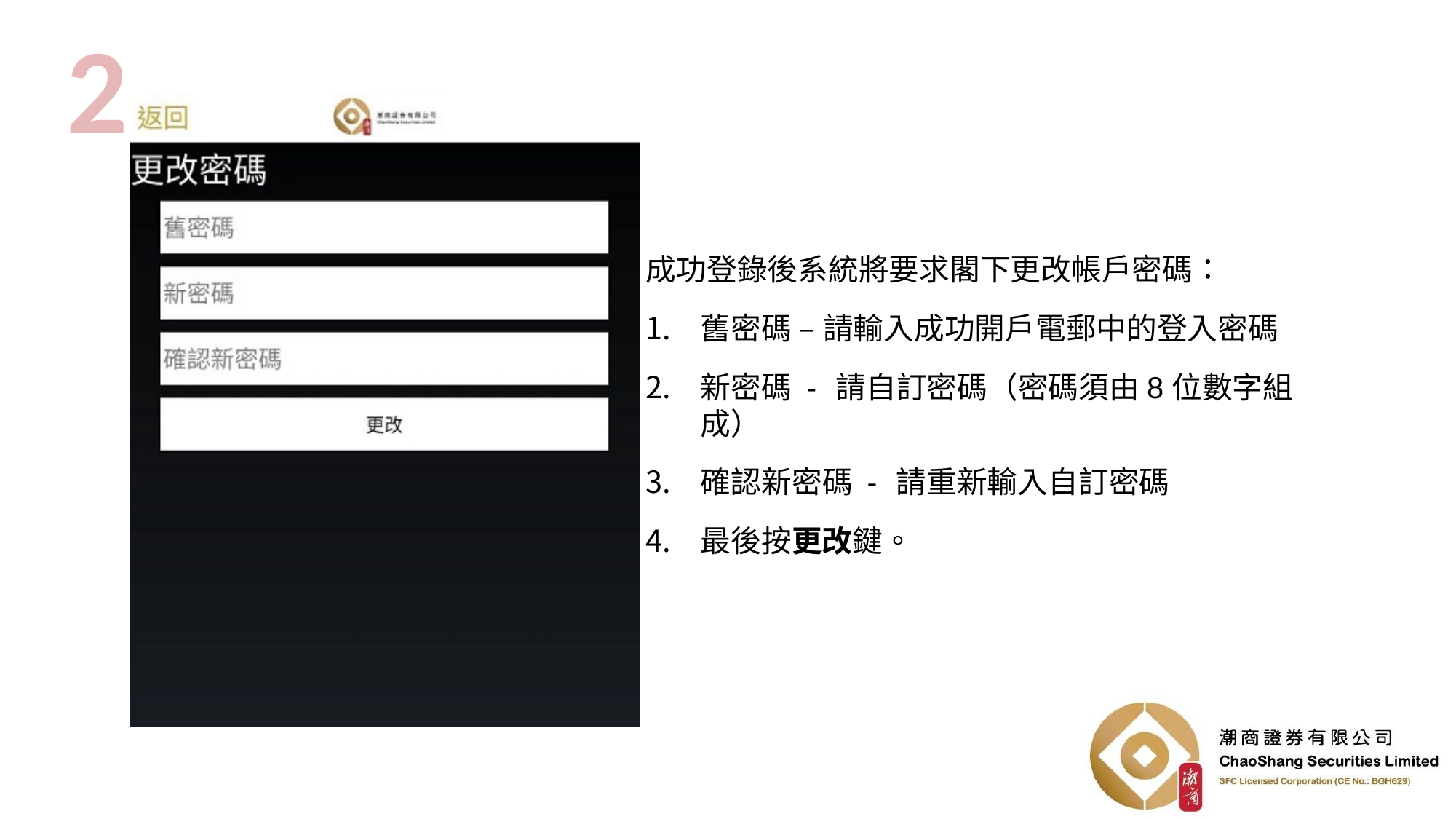

2

成功登錄後系統將要求閣下更改帳戶密碼：
舊密碼 – 請輸入成功開戶電郵中的登入密碼
新密碼- 請自訂密碼（密碼須由8位數字組成）
確認新密碼- 請重新輸入自訂密碼
最後按更改鍵。